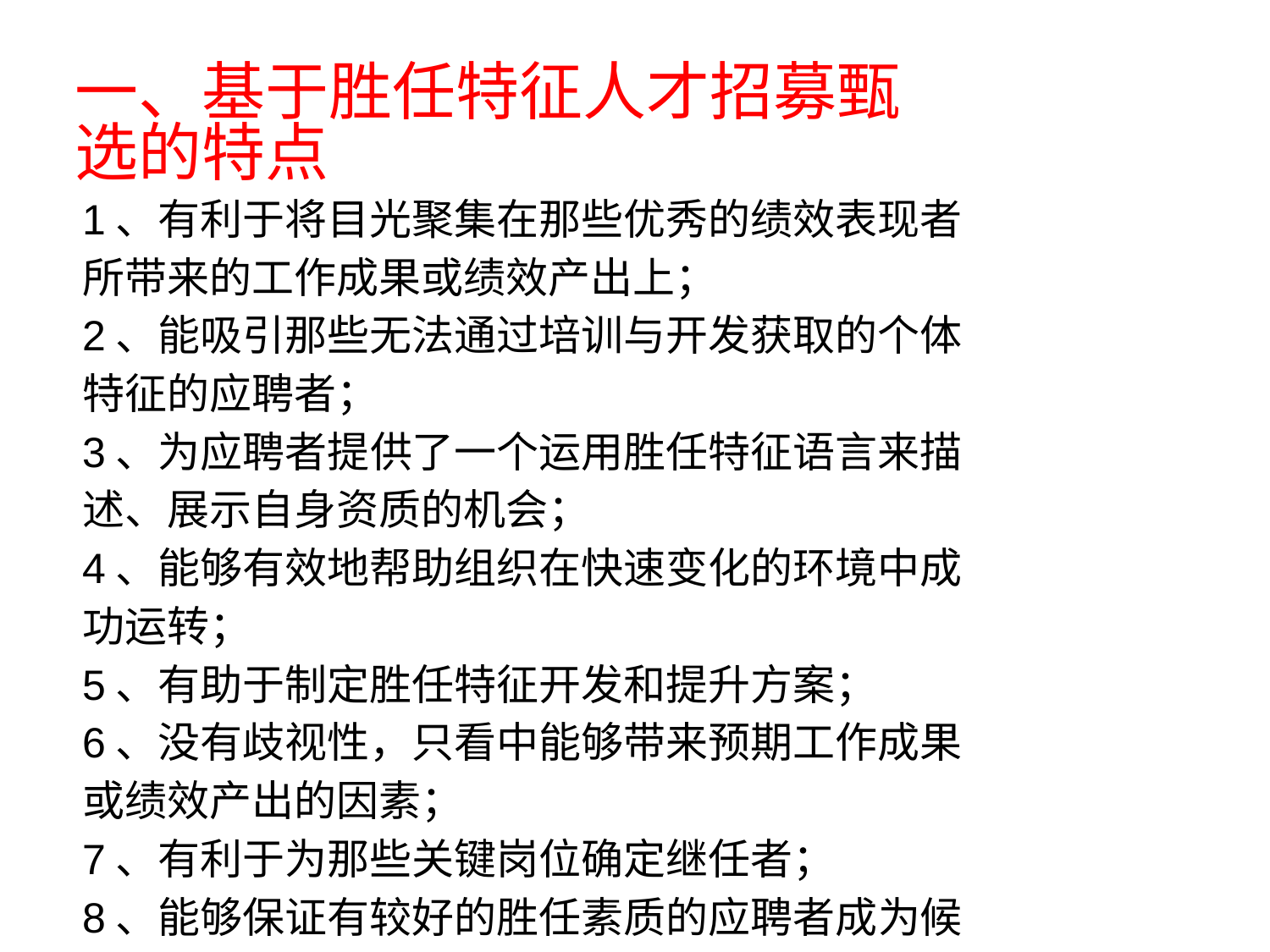

# 一、基于胜任特征人才招募甄选的特点
1、有利于将目光聚集在那些优秀的绩效表现者所带来的工作成果或绩效产出上；
2、能吸引那些无法通过培训与开发获取的个体特征的应聘者；
3、为应聘者提供了一个运用胜任特征语言来描述、展示自身资质的机会；
4、能够有效地帮助组织在快速变化的环境中成功运转；
5、有助于制定胜任特征开发和提升方案；
6、没有歧视性，只看中能够带来预期工作成果或绩效产出的因素；
7、有利于为那些关键岗位确定继任者；
8、能够保证有较好的胜任素质的应聘者成为候选人。